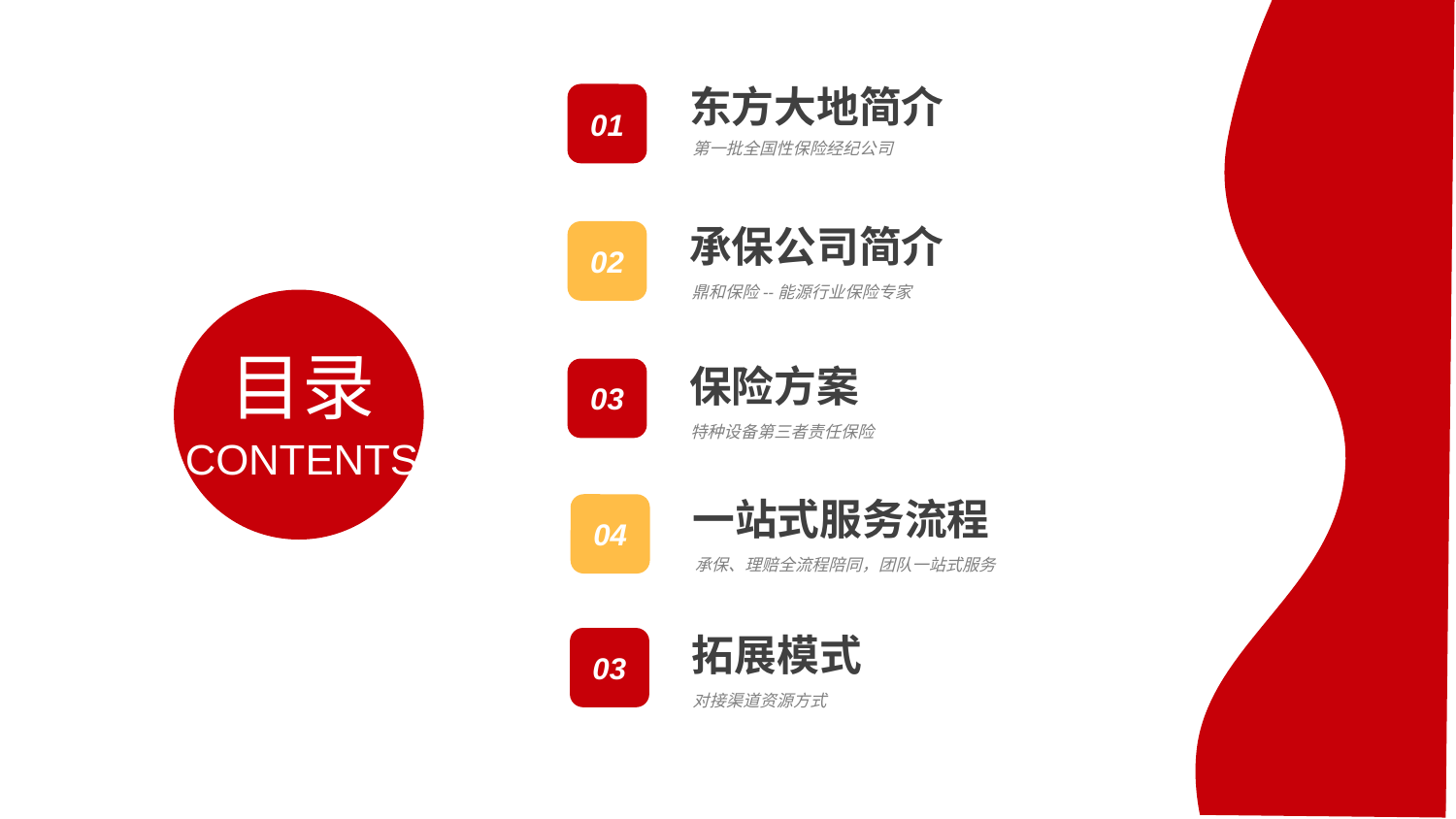

东方大地简介
01
第一批全国性保险经纪公司

承保公司简介
02
鼎和保险--能源行业保险专家

目录
保险方案
03
特种设备第三者责任保险
CONTENTS
一站式服务流程
04
承保、理赔全流程陪同，团队一站式服务
拓展模式
03
对接渠道资源方式